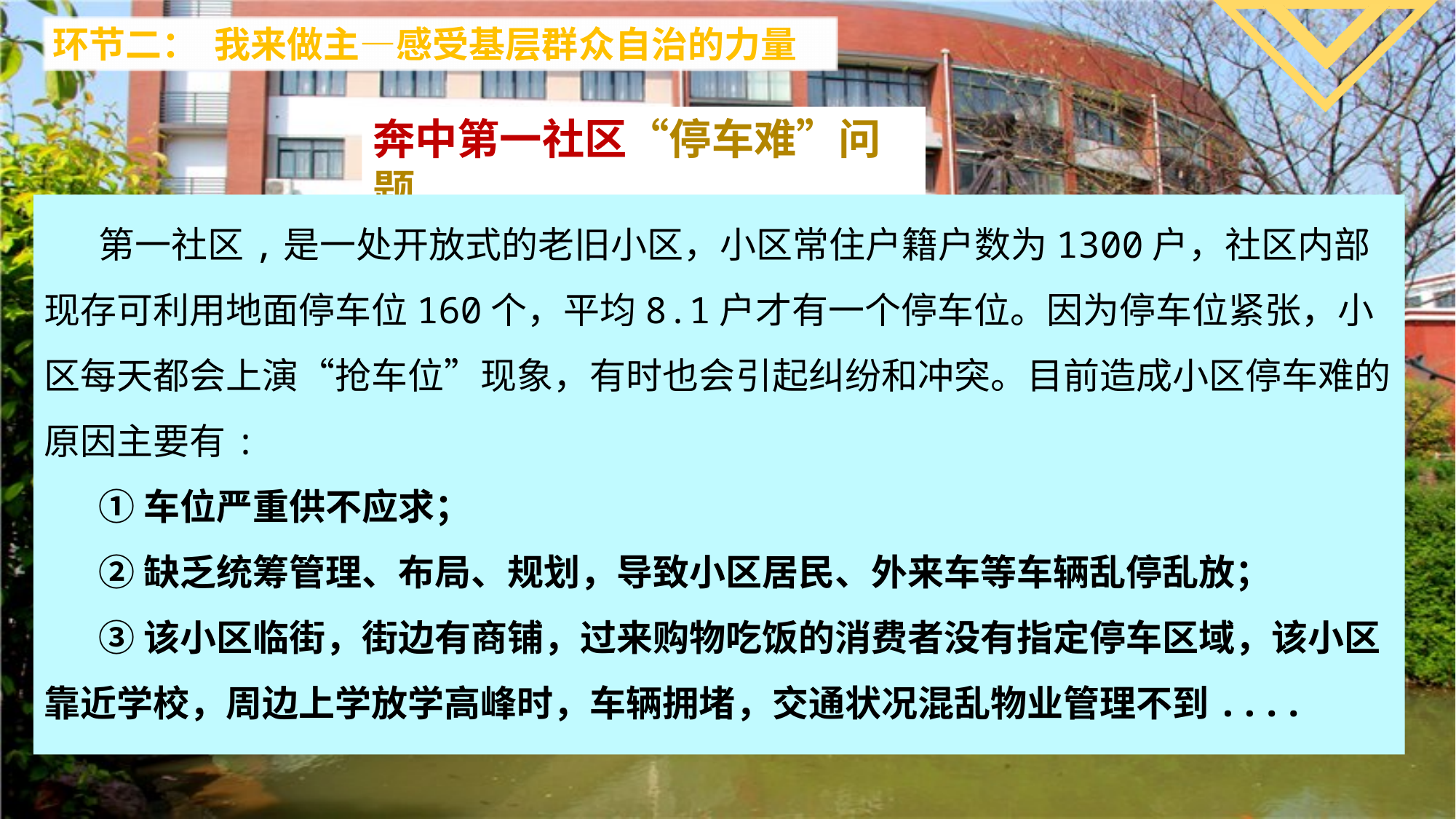

环节二：  我来做主—感受基层群众自治的力量
奔中第一社区“停车难”问题
第一社区,是一处开放式的老旧小区，小区常住户籍户数为1300户，社区内部现存可利用地面停车位160个，平均8.1户才有一个停车位。因为停车位紧张，小区每天都会上演“抢车位”现象，有时也会引起纠纷和冲突。目前造成小区停车难的原因主要有:
①车位严重供不应求；
②缺乏统筹管理、布局、规划，导致小区居民、外来车等车辆乱停乱放；
③该小区临街，街边有商铺，过来购物吃饭的消费者没有指定停车区域，该小区靠近学校，周边上学放学高峰时，车辆拥堵，交通状况混乱物业管理不到....